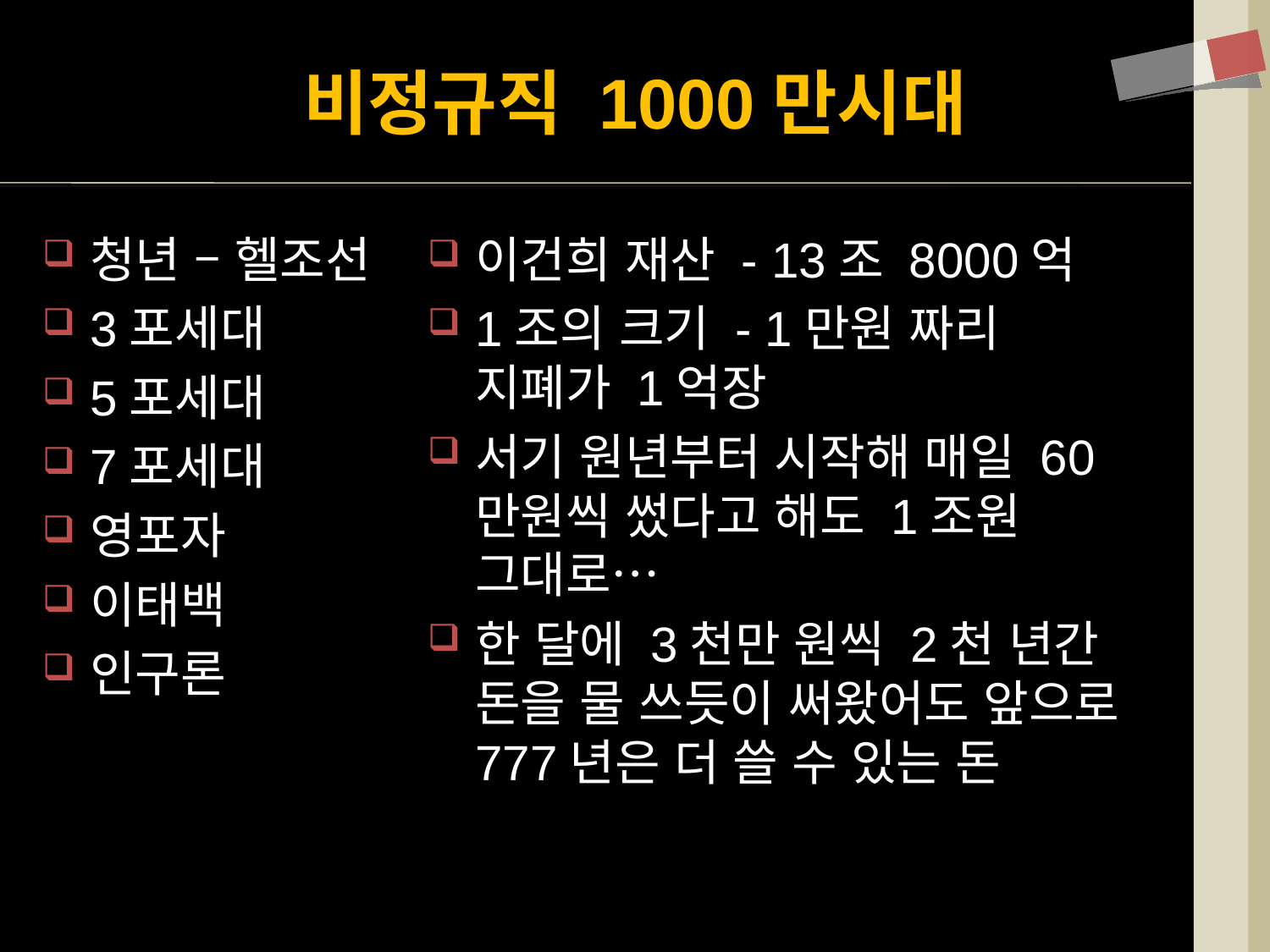

# 비정규직 1000만시대
청년 – 헬조선
3포세대
5포세대
7포세대
영포자
이태백
인구론
이건희 재산 - 13조 8000억
1조의 크기 - 1만원 짜리 지폐가 1억장
서기 원년부터 시작해 매일 60만원씩 썼다고 해도 1조원 그대로…
한 달에 3천만 원씩 2천 년간 돈을 물 쓰듯이 써왔어도 앞으로 777년은 더 쓸 수 있는 돈